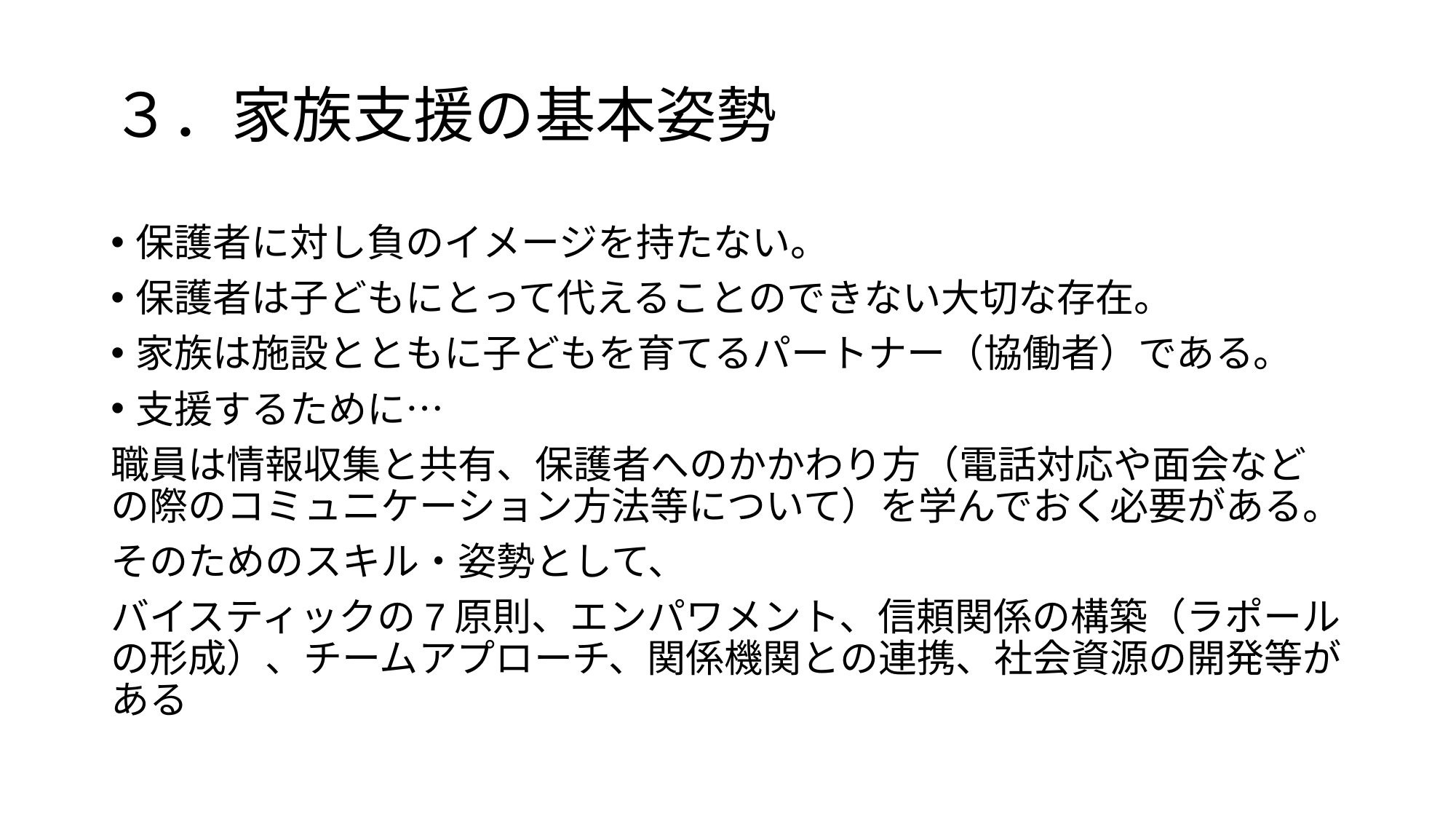

# ３．家族支援の基本姿勢
保護者に対し負のイメージを持たない。
保護者は子どもにとって代えることのできない大切な存在。
家族は施設とともに子どもを育てるパートナー（協働者）である。
支援するために…
職員は情報収集と共有、保護者へのかかわり方（電話対応や面会などの際のコミュニケーション方法等について）を学んでおく必要がある。
そのためのスキル・姿勢として、
バイスティックの7原則、エンパワメント、信頼関係の構築（ラポールの形成）、チームアプローチ、関係機関との連携、社会資源の開発等がある